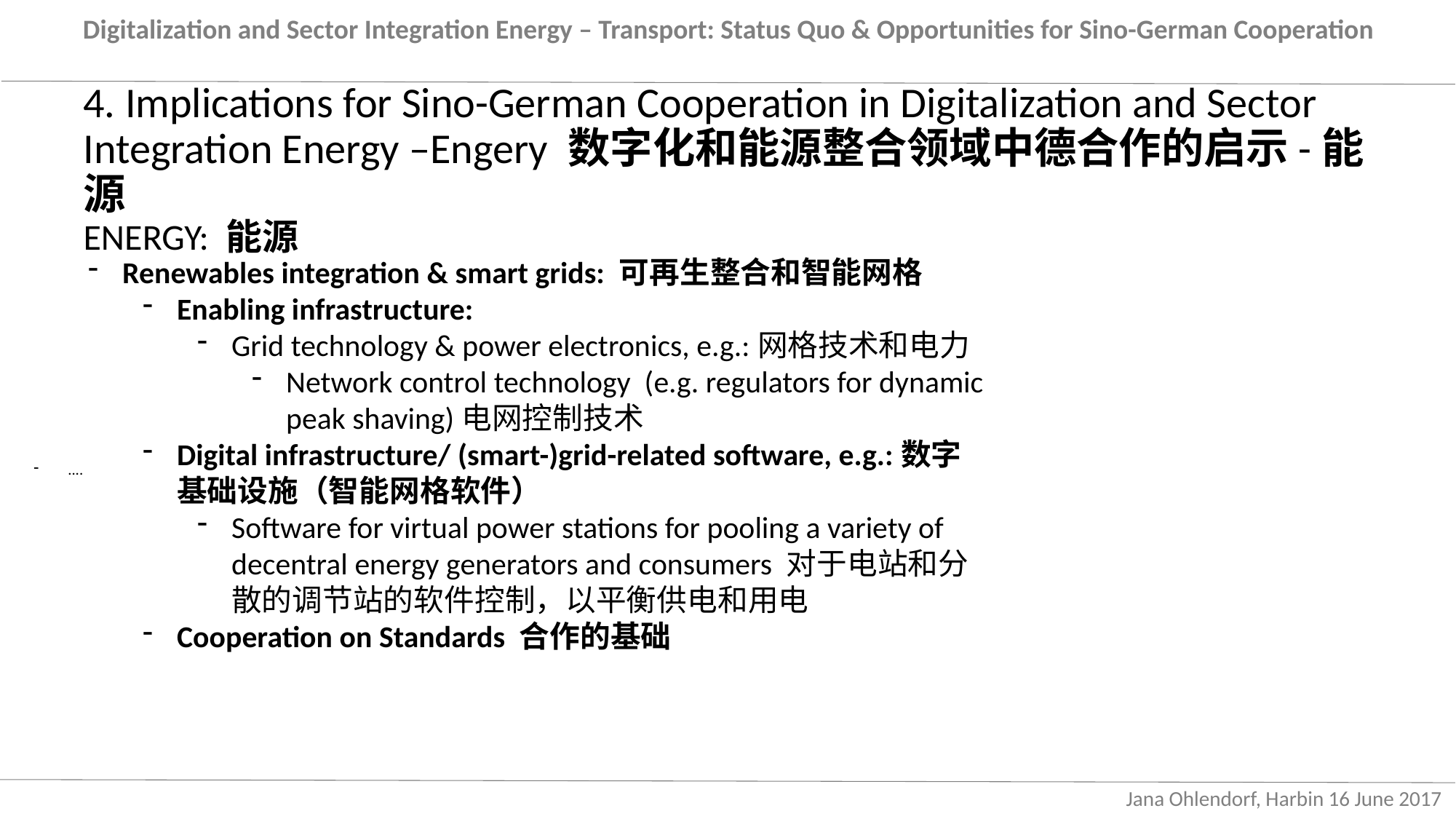

Digitalization and Sector Integration Energy – Transport: Status Quo & Opportunities for Sino-German Cooperation

4. Implications for Sino-German Cooperation in Digitalization and Sector Integration Energy –Engery 数字化和能源整合领域中德合作的启示-能源
ENERGY: 能源

....

Renewables integration & smart grids: 可再生整合和智能网格
Enabling infrastructure:
Grid technology & power electronics, e.g.:网格技术和电力
Network control technology  (e.g. regulators for dynamic peak shaving)电网控制技术
Digital infrastructure/ (smart-)grid-related software, e.g.:数字基础设施（智能网格软件）
Software for virtual power stations for pooling a variety of decentral energy generators and consumers 对于电站和分散的调节站的软件控制，以平衡供电和用电
Cooperation on Standards 合作的基础
Jana Ohlendorf, Harbin 16 June 2017